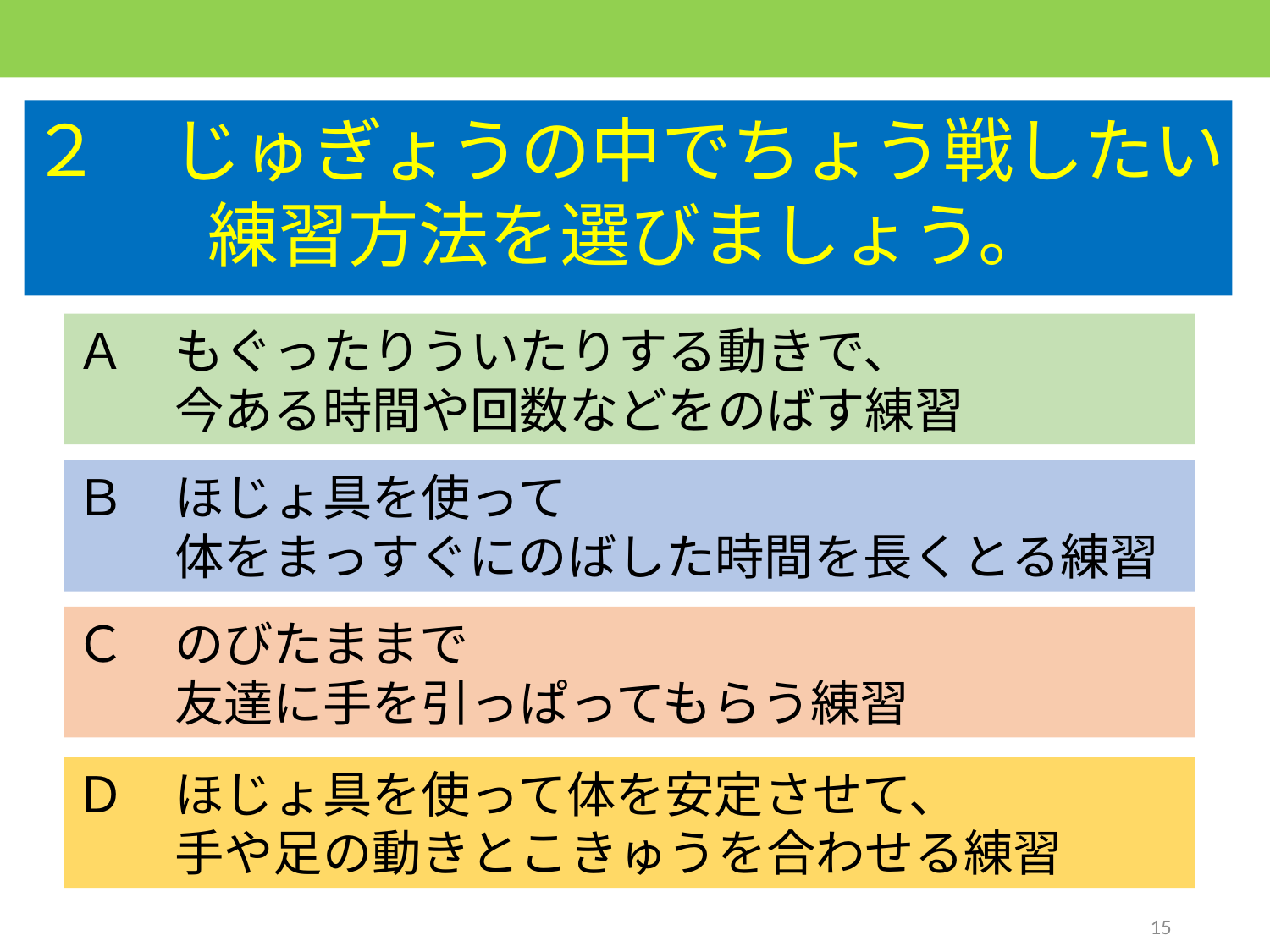

２　じゅぎょうの中でちょう戦したい
練習方法を選びましょう。
Ａ　もぐったりういたりする動きで、
　　今ある時間や回数などをのばす練習
Ｂ　ほじょ具を使って
　　体をまっすぐにのばした時間を長くとる練習
Ｃ　のびたままで
　　友達に手を引っぱってもらう練習
Ｄ　ほじょ具を使って体を安定させて、
　　手や足の動きとこきゅうを合わせる練習
15